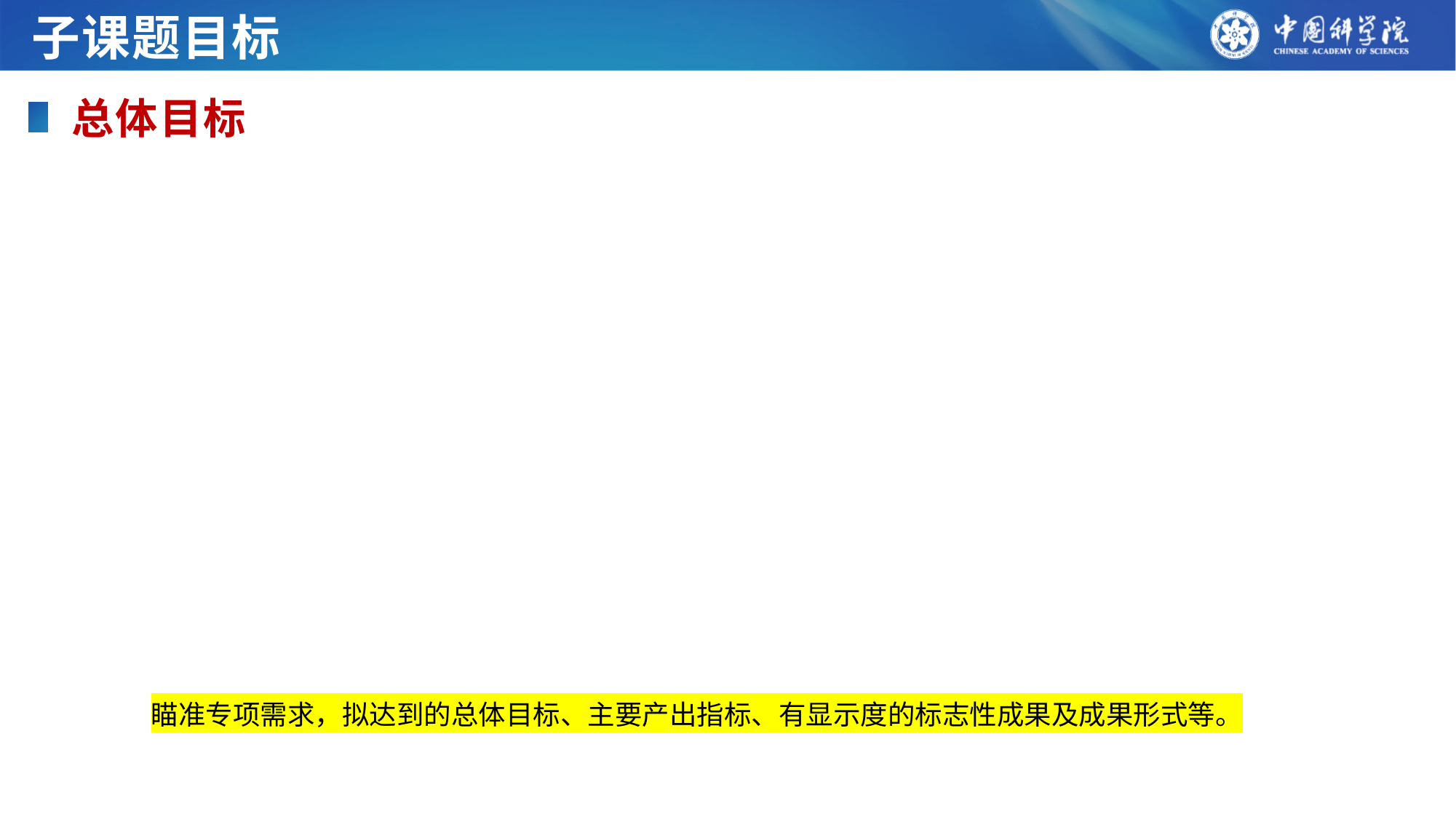

子课题目标

总体目标
瞄准专项需求，拟达到的总体目标、主要产出指标、有显示度的标志性成果及成果形式等。